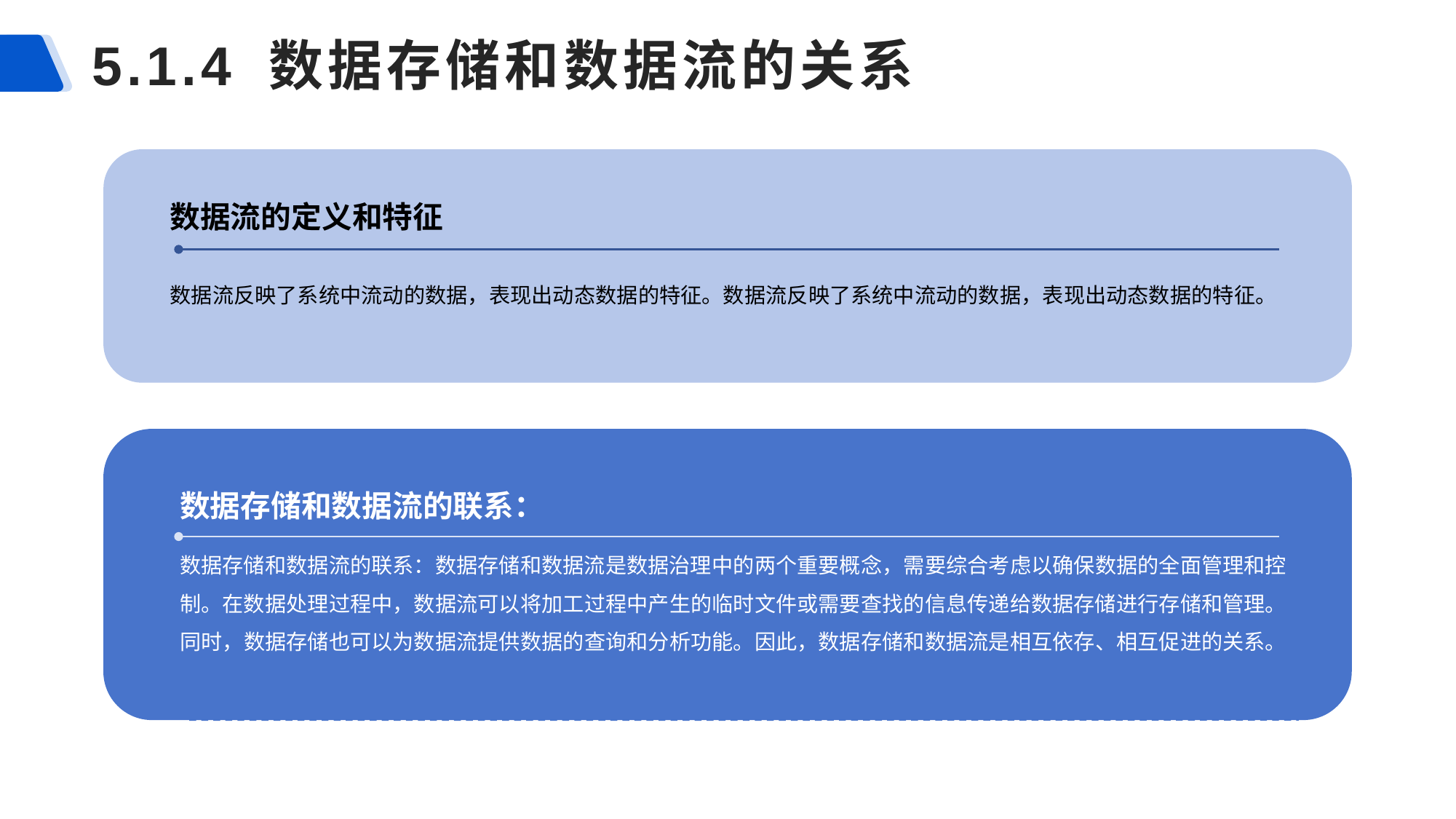

# 5.1.4 数据存储和数据流的关系

数据流的定义和特征
数据流反映了系统中流动的数据，表现出动态数据的特征。数据流反映了系统中流动的数据，表现出动态数据的特征。

数据存储和数据流的联系：描述
数据存储和数据流的联系：数据存储和数据流是数据治理中的两个重要概念，需要综合考虑以确保数据的全面管理和控制。在数据处理过程中，数据流可以将加工过程中产生的临时文件或需要查找的信息传递给数据存储进行存储和管理。同时，数据存储也可以为数据流提供数据的查询和分析功能。因此，数据存储和数据流是相互依存、相互促进的关系。